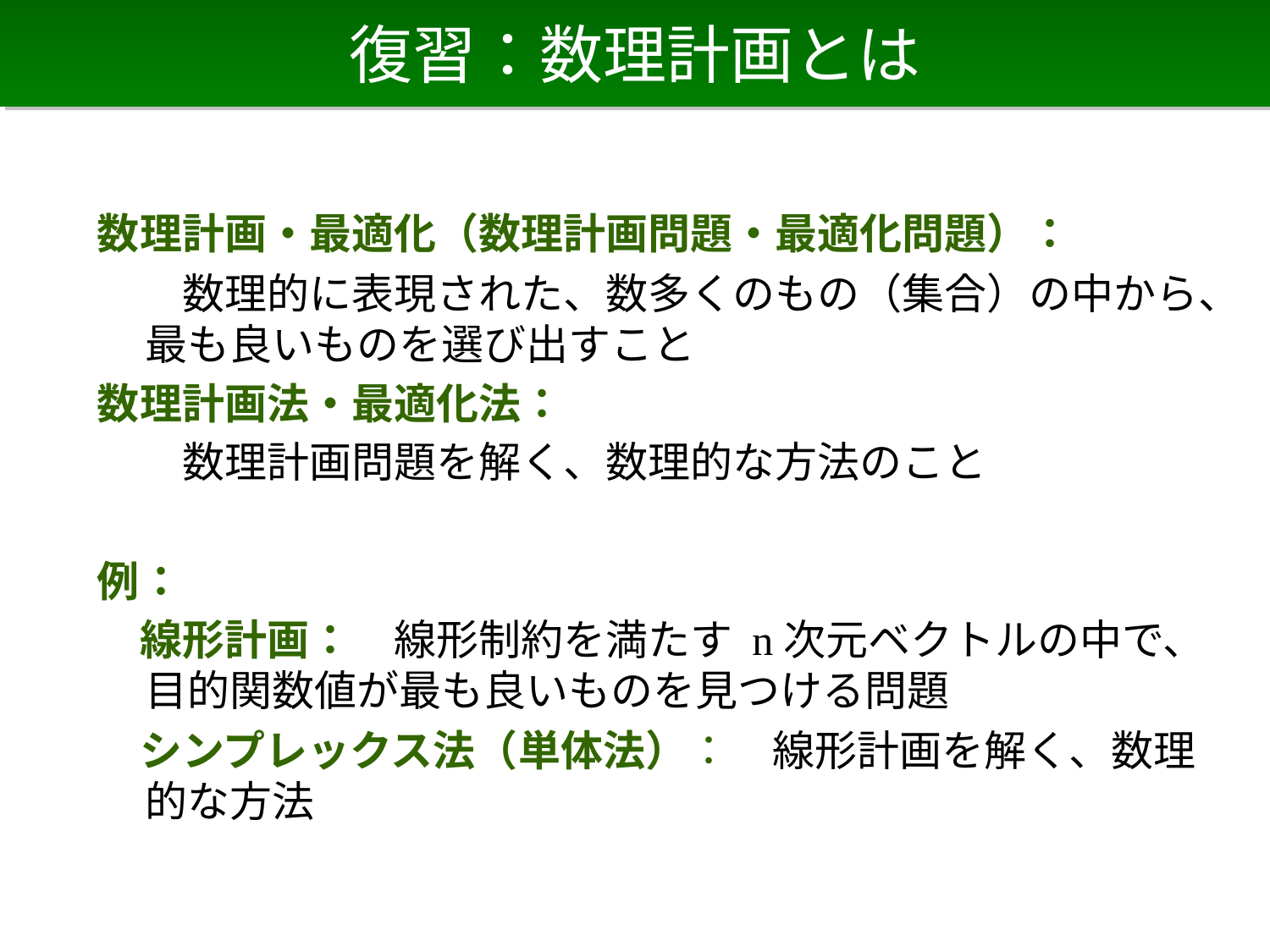

# 復習：数理計画とは
数理計画・最適化（数理計画問題・最適化問題）：
　　数理的に表現された、数多くのもの（集合）の中から、最も良いものを選び出すこと
数理計画法・最適化法：
　　数理計画問題を解く、数理的な方法のこと

例：
　線形計画：　線形制約を満たす n次元ベクトルの中で、目的関数値が最も良いものを見つける問題
　シンプレックス法（単体法）：　線形計画を解く、数理的な方法